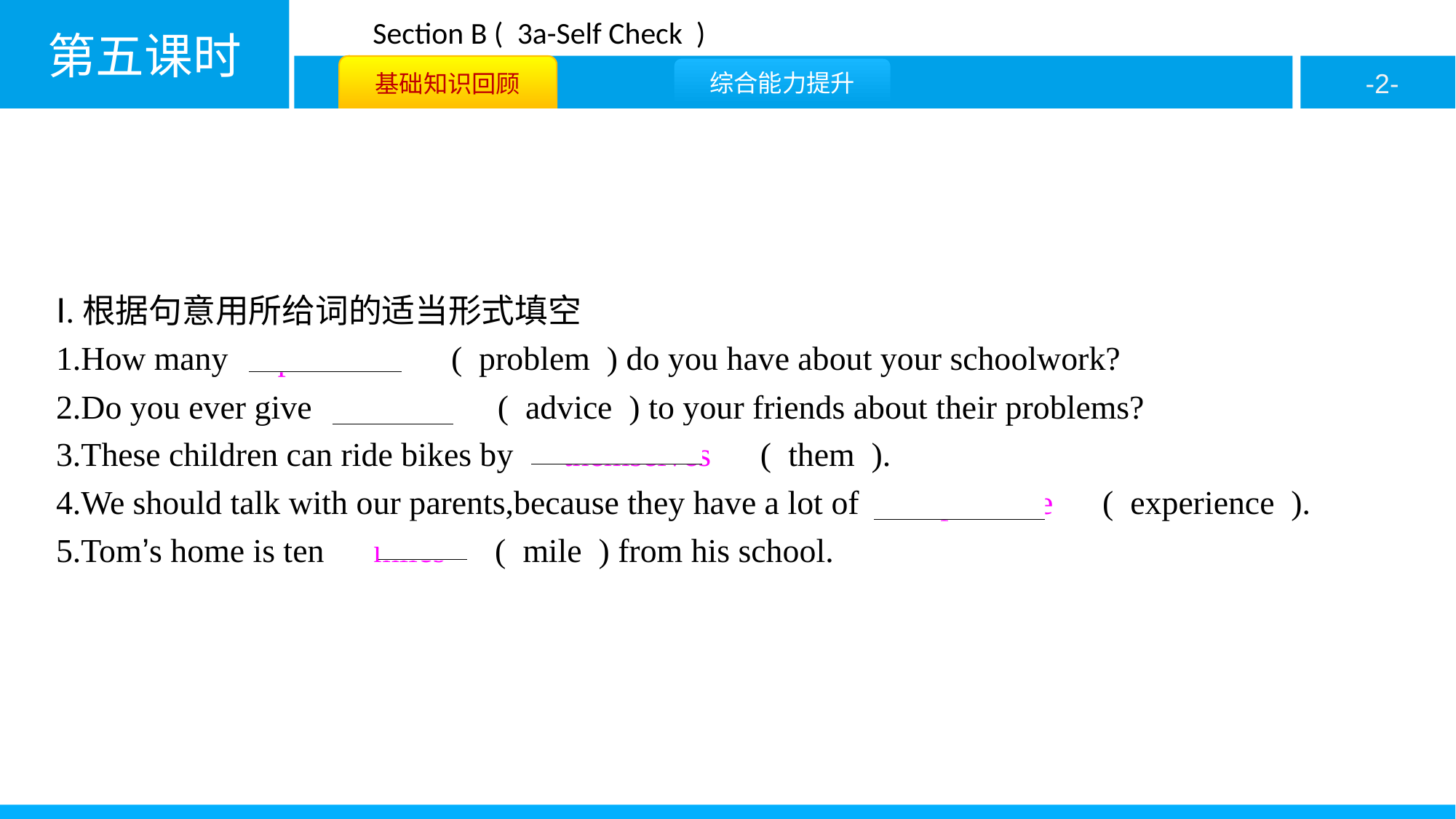

Ⅰ.根据句意用所给词的适当形式填空
1.How many　problems　(  problem  ) do you have about your schoolwork?
2.Do you ever give　advice　(  advice  ) to your friends about their problems?
3.These children can ride bikes by　themselves　(  them  ).
4.We should talk with our parents,because they have a lot of　experience　(  experience  ).
5.Tom’s home is ten　miles　(  mile  ) from his school.